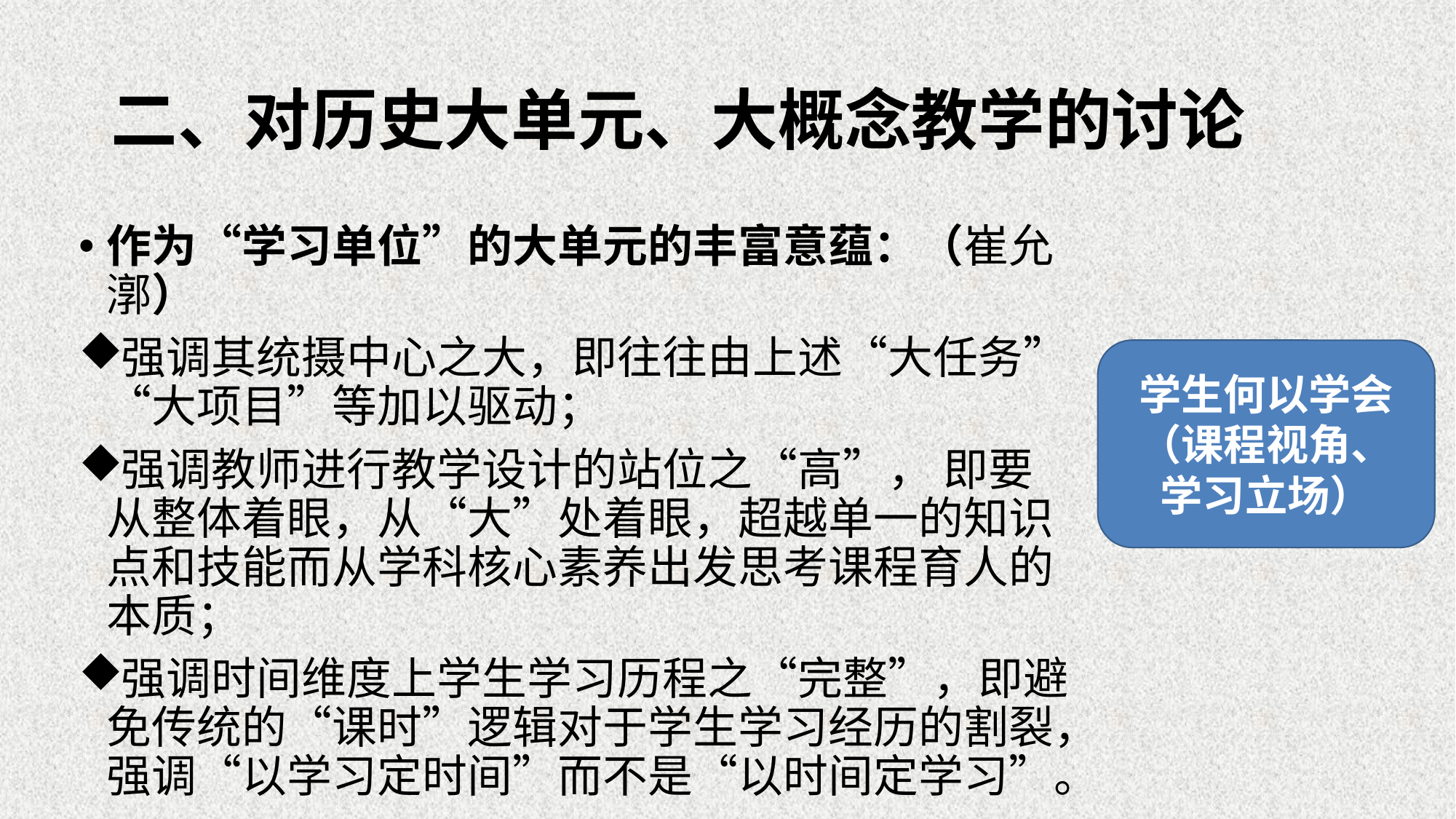

# 二、对历史大单元、大概念教学的讨论
作为“学习单位”的大单元的丰富意蕴：（崔允漷）
强调其统摄中心之大，即往往由上述“大任务”“大项目”等加以驱动；
强调教师进行教学设计的站位之“高”， 即要从整体着眼，从“大”处着眼，超越单一的知识点和技能而从学科核心素养出发思考课程育人的本质；
强调时间维度上学生学习历程之“完整”，即避免传统的“课时”逻辑对于学生学习经历的割裂，强调“以学习定时间”而不是“以时间定学习”。
学生何以学会
（课程视角、学习立场）